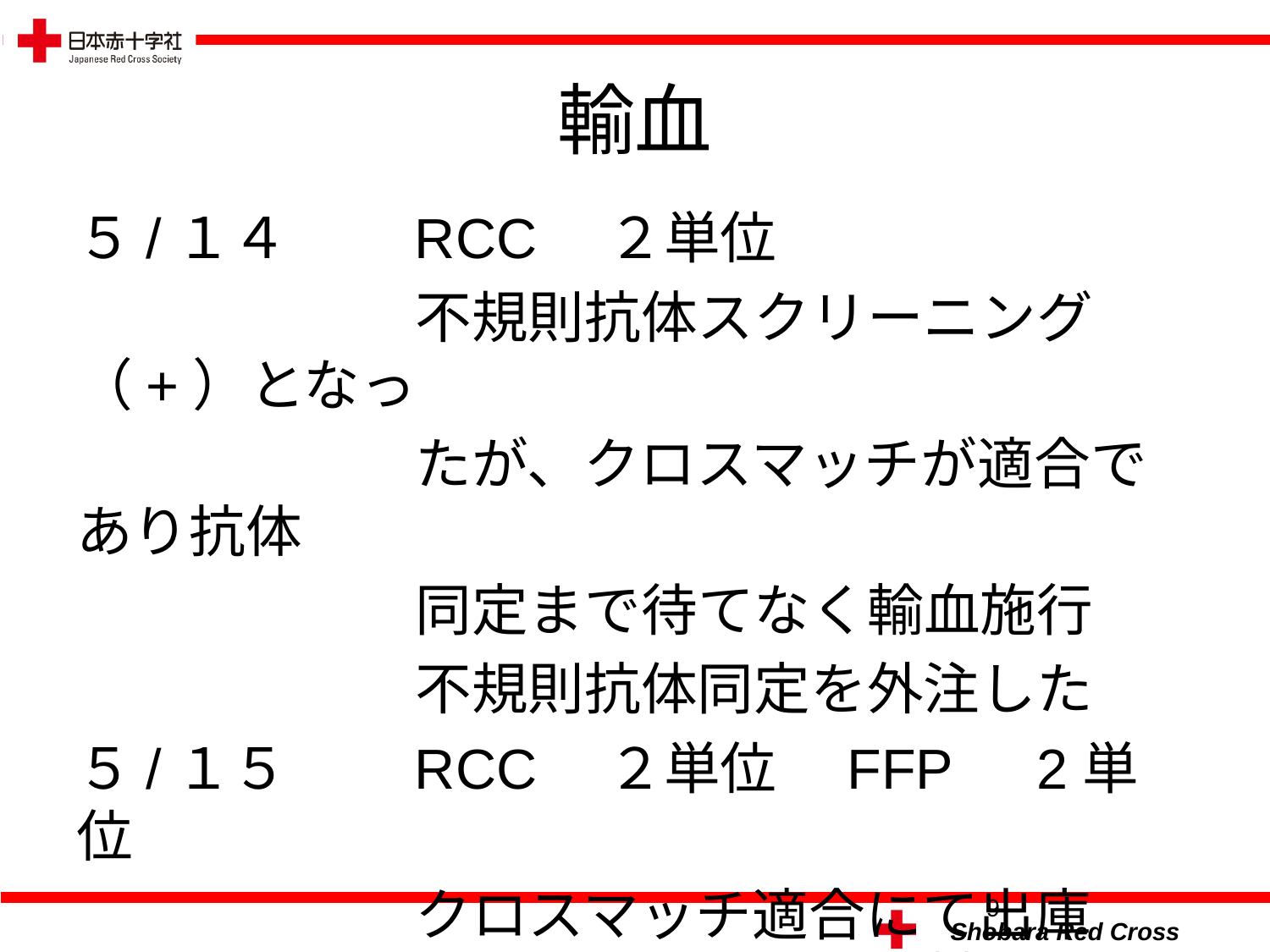

# 輸血
５/１４　　RCC　２単位
　　　　　　不規則抗体スクリーニング（+）となっ
　　　　　　たが、クロスマッチが適合であり抗体
　　　　　　同定まで待てなく輸血施行
　　　　　　不規則抗体同定を外注した
５/１５　　RCC　２単位　FFP　2単位
　　　　　　クロスマッチ適合にて出庫

9